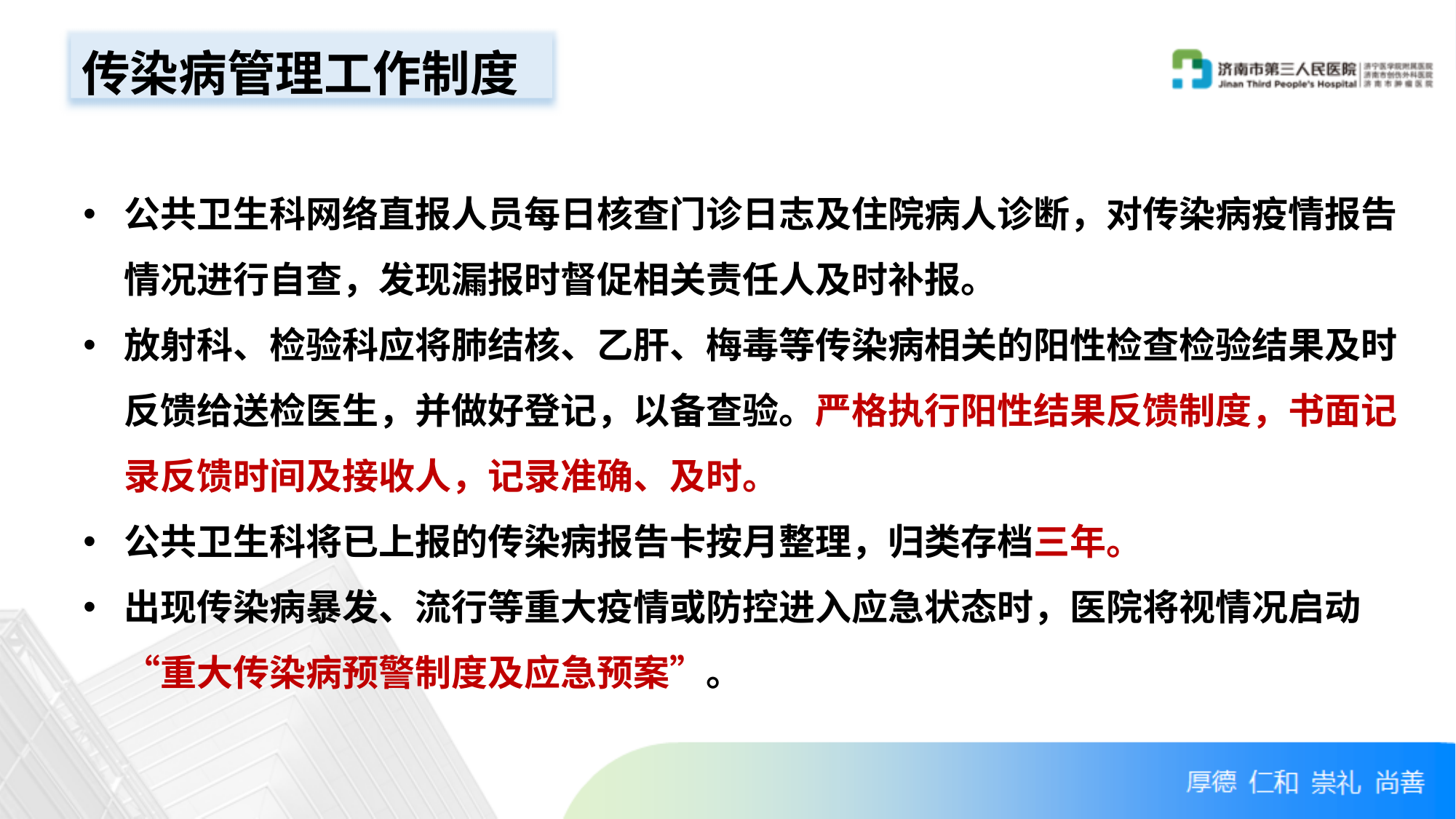

传染病管理工作制度
公共卫生科网络直报人员每日核查门诊日志及住院病人诊断，对传染病疫情报告情况进行自查，发现漏报时督促相关责任人及时补报。
放射科、检验科应将肺结核、乙肝、梅毒等传染病相关的阳性检查检验结果及时反馈给送检医生，并做好登记，以备查验。严格执行阳性结果反馈制度，书面记录反馈时间及接收人，记录准确、及时。
公共卫生科将已上报的传染病报告卡按月整理，归类存档三年。
出现传染病暴发、流行等重大疫情或防控进入应急状态时，医院将视情况启动“重大传染病预警制度及应急预案”。